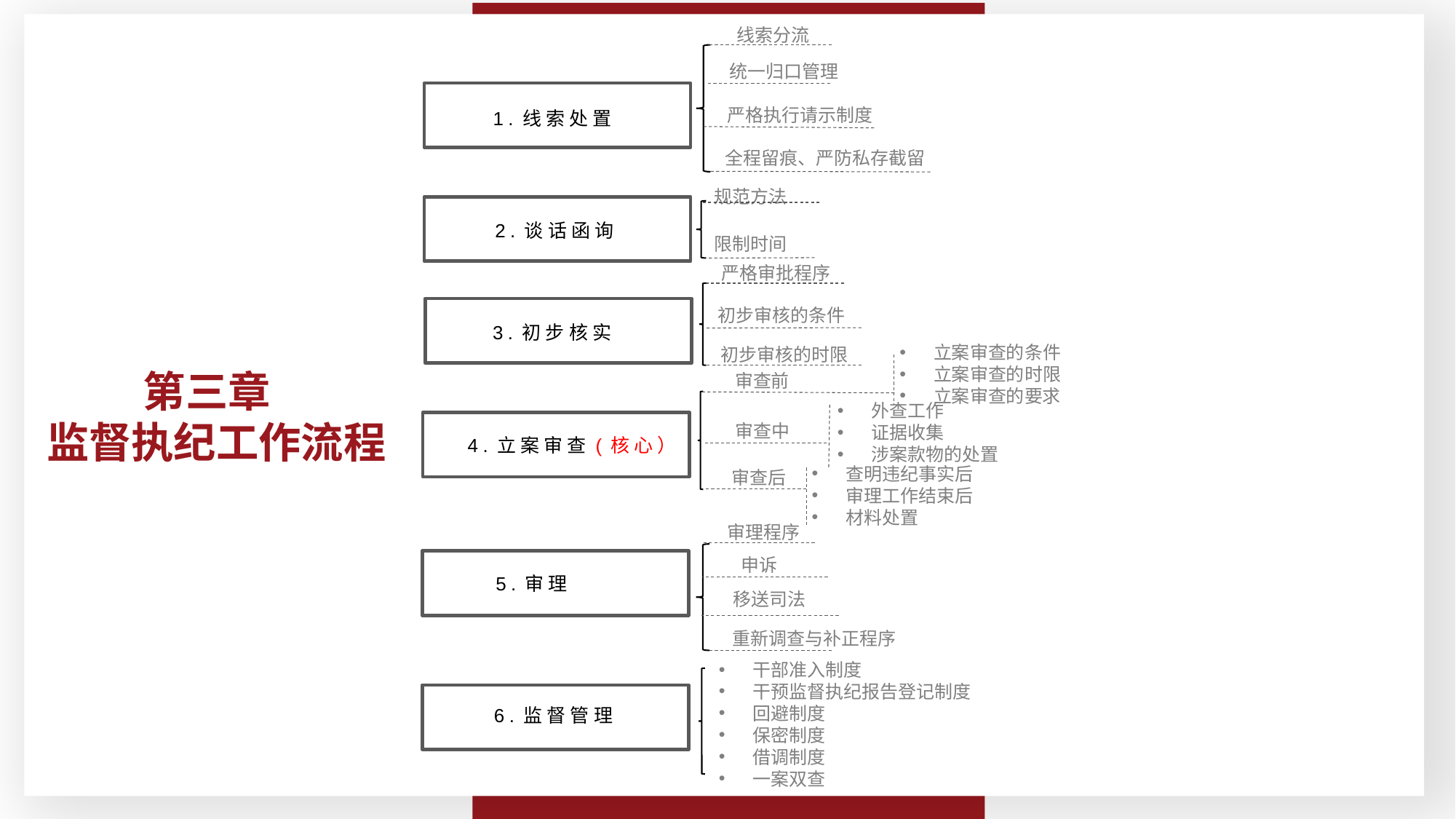

线索分流

统一归口管理

1.线索处置
严格执行请示制度
全程留痕、严防私存截留
规范方法

2.谈话函询

限制时间
严格审批程序

3.初步核实
初步审核的条件
立案审查的条件
立案审查的时限
立案审查的要求
初步审核的时限
第三章
监督执纪工作流程
审查前

外查工作
证据收集
涉案款物的处置

4.立案审查(核心）
审查中
查明违纪事实后
审理工作结束后
材料处置
审查后
审理程序

申诉

5.审理
移送司法
重新调查与补正程序
干部准入制度
干预监督执纪报告登记制度
回避制度
保密制度
借调制度
一案双查

6.监督管理